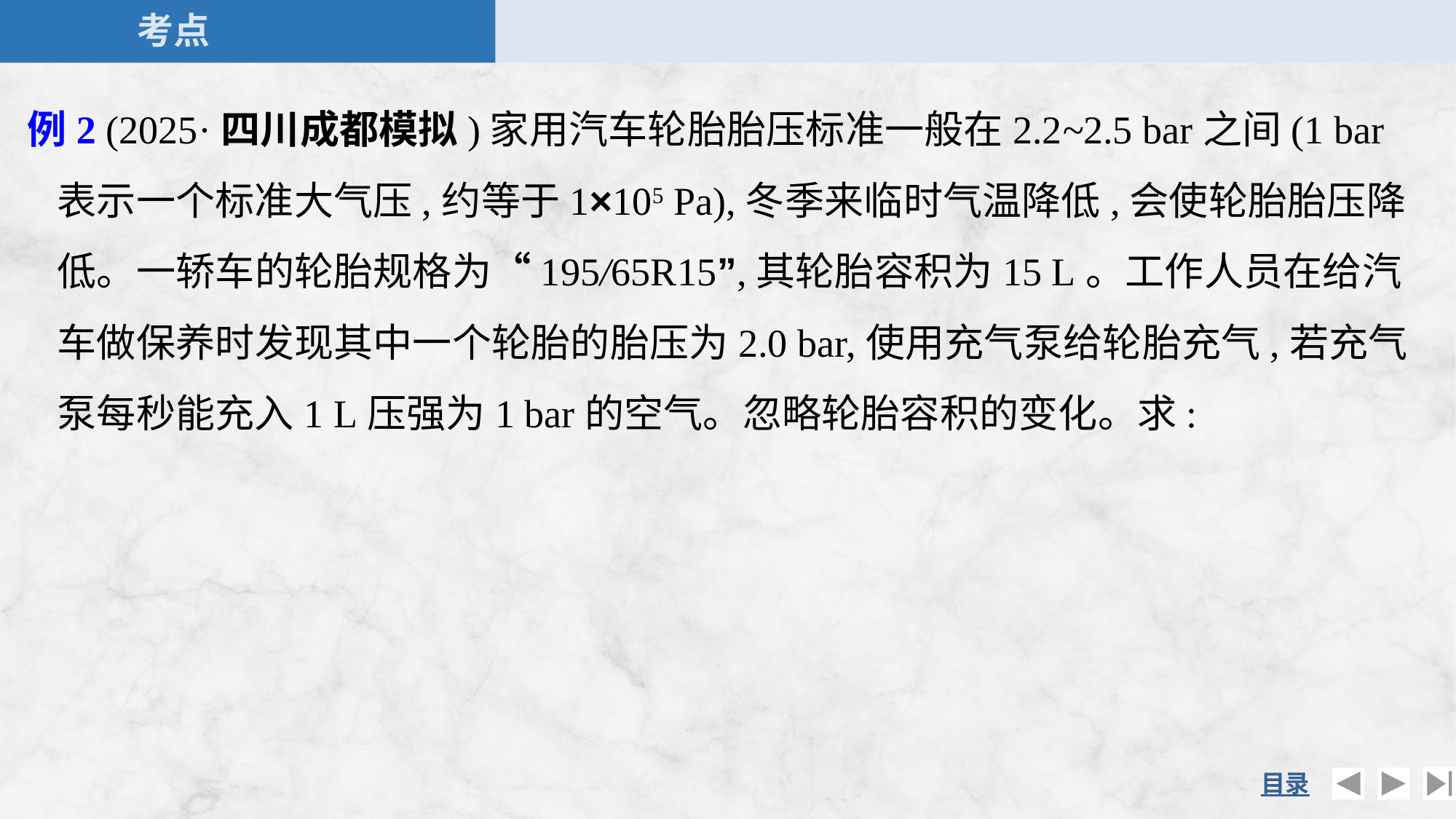

例2 (2025·四川成都模拟)家用汽车轮胎胎压标准一般在2.2~2.5 bar之间(1 bar表示一个标准大气压,约等于1×105 Pa),冬季来临时气温降低,会使轮胎胎压降低。一轿车的轮胎规格为“195/65R15”,其轮胎容积为15 L。工作人员在给汽车做保养时发现其中一个轮胎的胎压为2.0 bar,使用充气泵给轮胎充气,若充气泵每秒能充入1 L压强为1 bar的空气。忽略轮胎容积的变化。求: